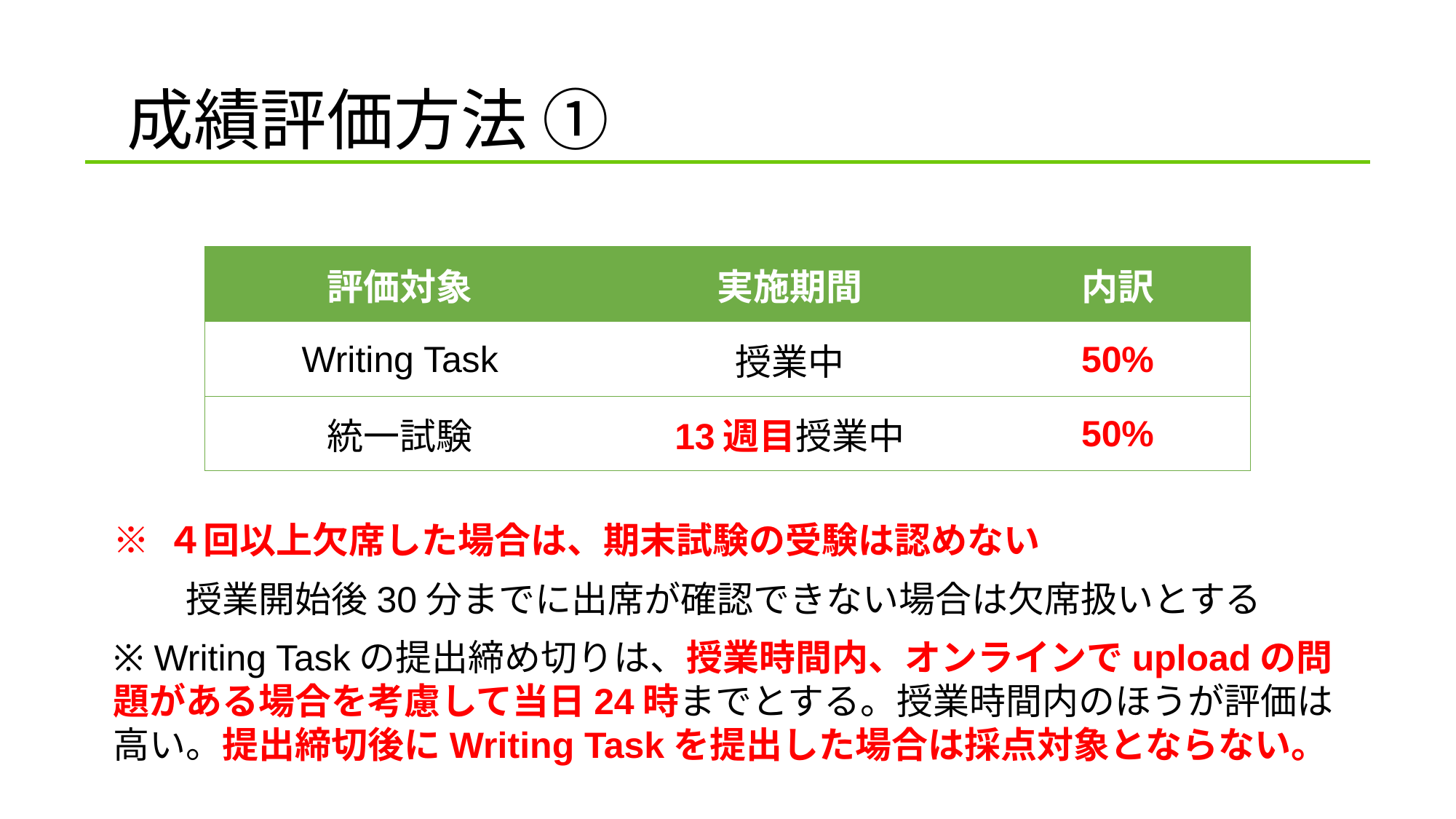

# 成績評価方法 ①

※ ４回以上欠席した場合は、期末試験の受験は認めない
　　授業開始後30分までに出席が確認できない場合は欠席扱いとする
※ Writing Taskの提出締め切りは、授業時間内、オンラインでuploadの問題がある場合を考慮して当日24時までとする。授業時間内のほうが評価は高い。提出締切後にWriting Taskを提出した場合は採点対象とならない。

| 評価対象 | 実施期間 | 内訳 |
| --- | --- | --- |
| Writing Task | 授業中 | 50% |
| 統一試験 | 13週目授業中 | 50% |